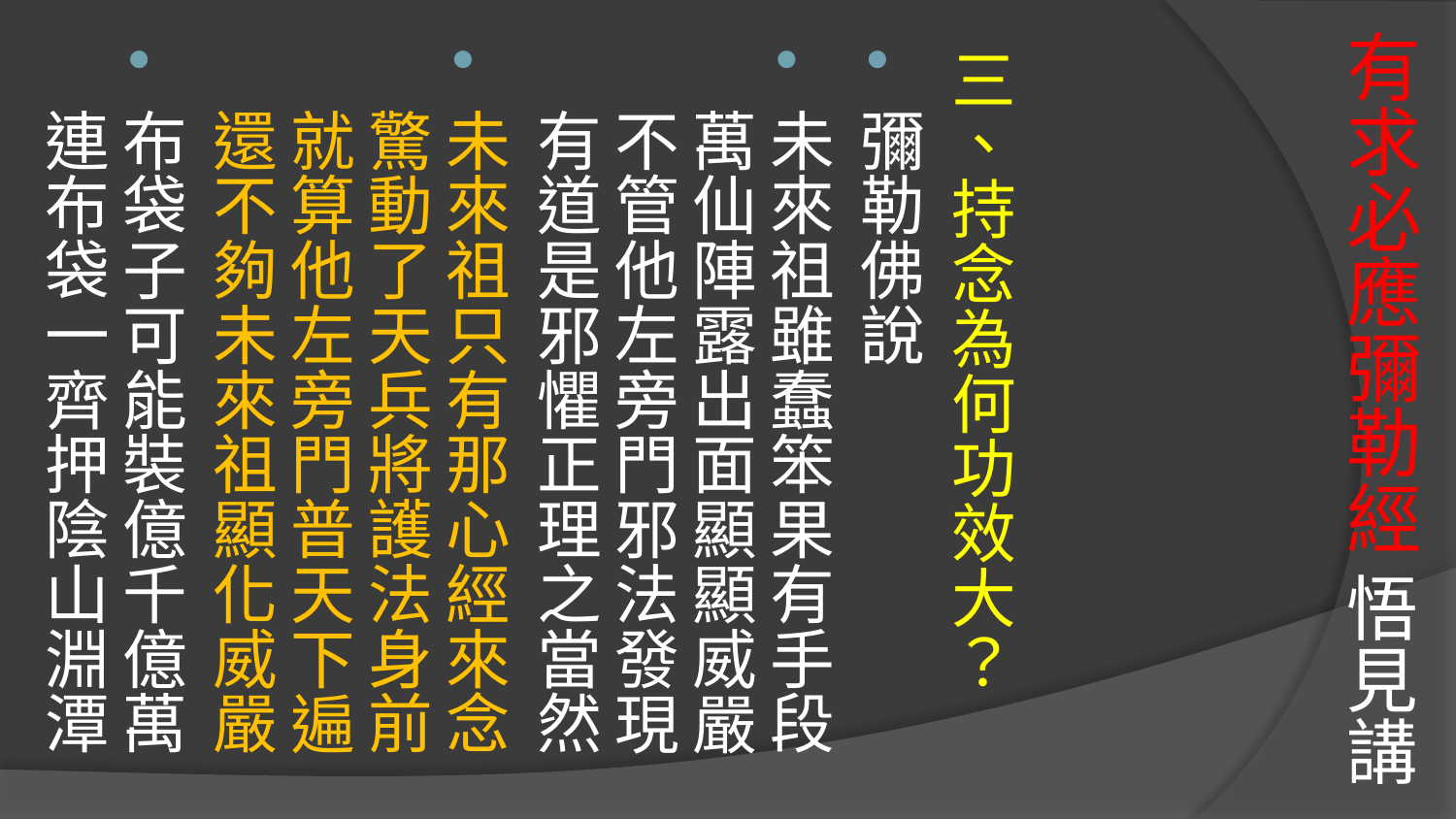

# 有求必應彌勒經 悟見講
三、持念為何功效大？
彌勒佛說
未來祖雖蠢笨果有手段
萬仙陣露出面顯顯威嚴
不管他左旁門邪法發現
有道是邪懼正理之當然
未來祖只有那心經來念
驚動了天兵將護法身前
就算他左旁門普天下遍
還不夠未來祖顯化威嚴
布袋子可能裝億千億萬
連布袋一齊押陰山淵潭